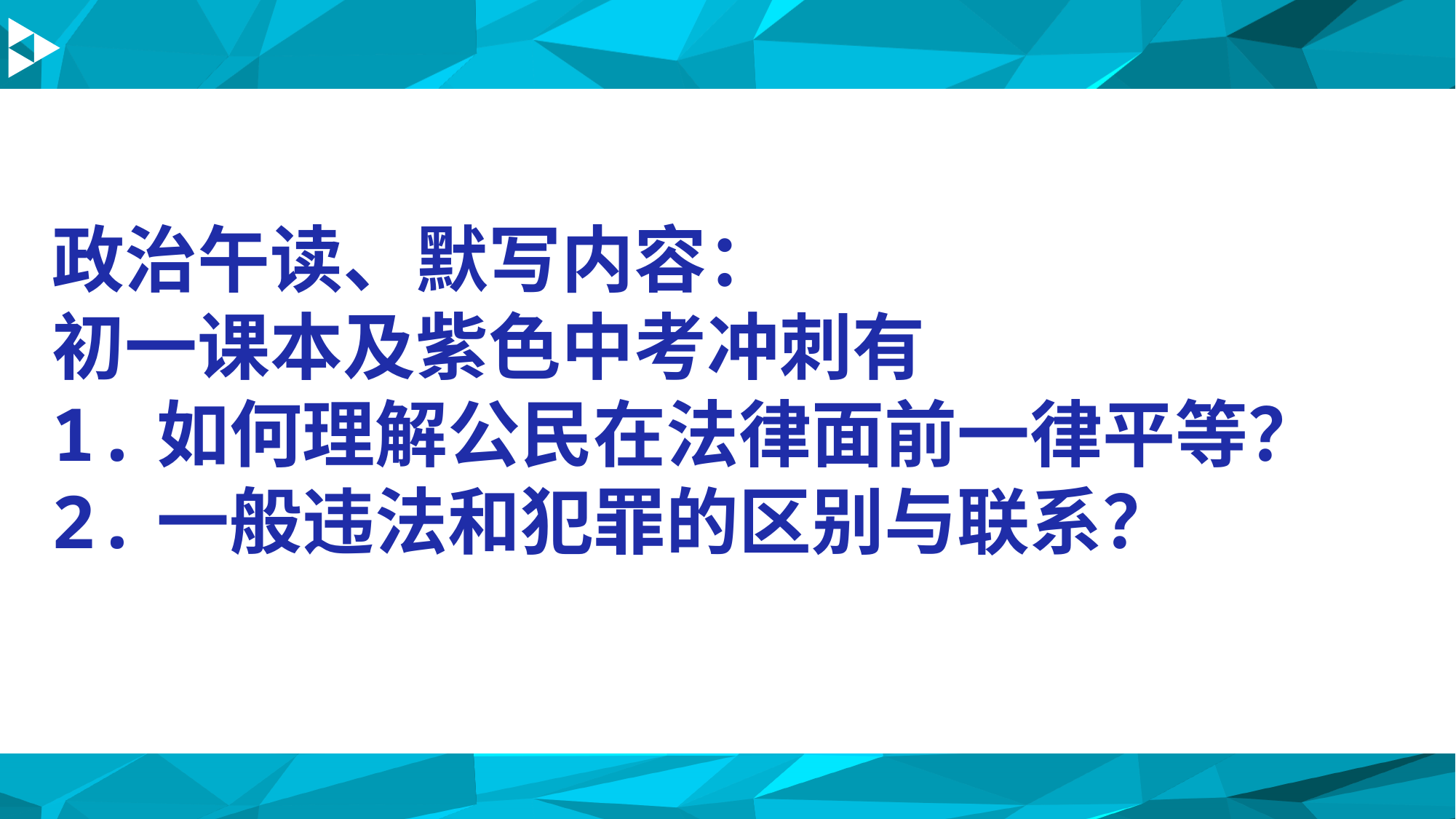

政治午读、默写内容：
初一课本及紫色中考冲刺有
1.如何理解公民在法律面前一律平等？
2.一般违法和犯罪的区别与联系？

TEXT  HERE